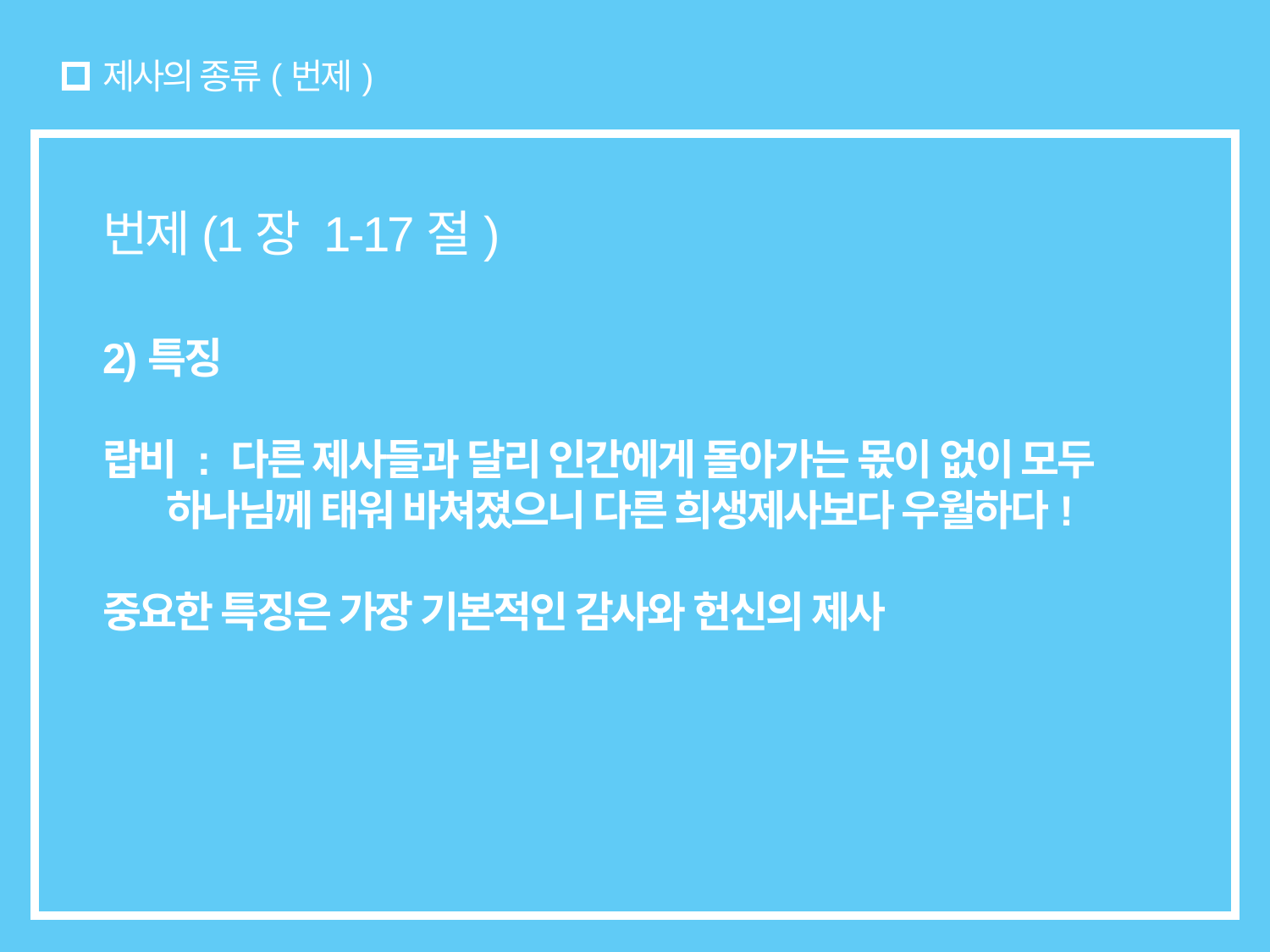

# 제사의 종류(번제)

번제(1장 1-17절)
2)특징

랍비 : 다른 제사들과 달리 인간에게 돌아가는 몫이 없이 모두 하나님께 태워 바쳐졌으니 다른 희생제사보다 우월하다!

중요한 특징은 가장 기본적인 감사와 헌신의 제사